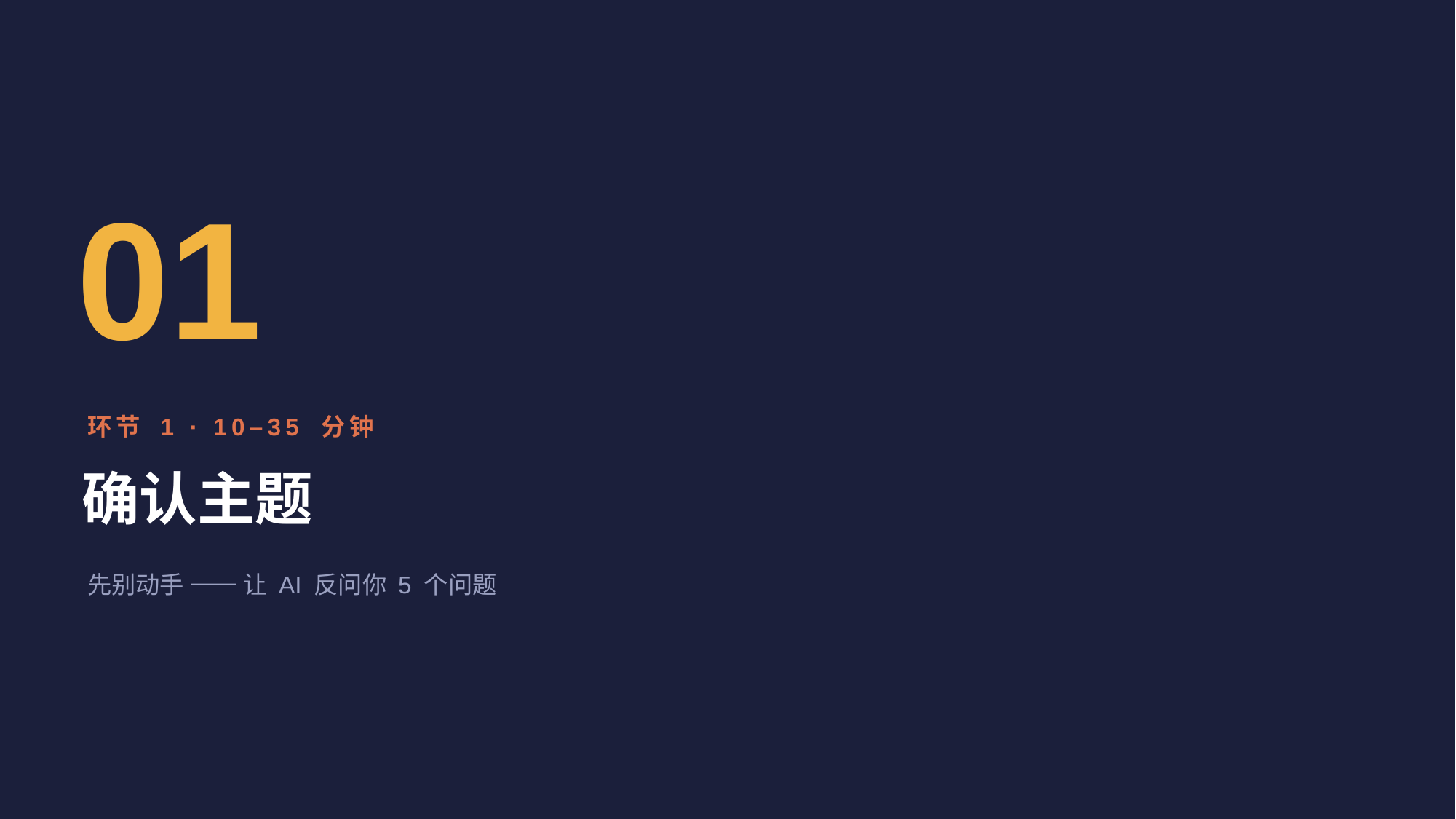

01
环节 1 · 10–35 分钟
确认主题
先别动手 —— 让 AI 反问你 5 个问题